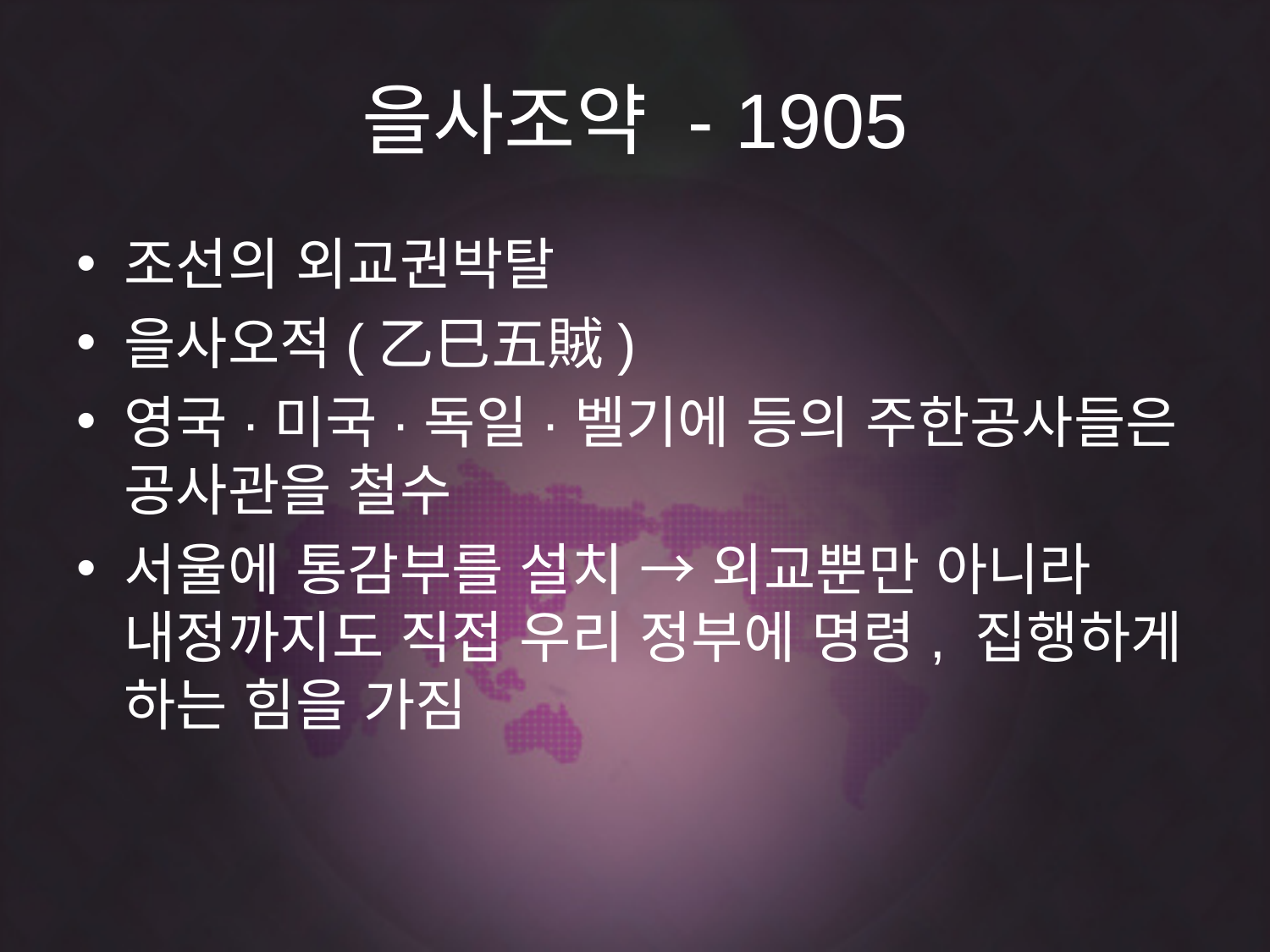

# 을사조약 - 1905
조선의 외교권박탈
을사오적(乙巳五賊)
영국·미국·독일·벨기에 등의 주한공사들은 공사관을 철수
서울에 통감부를 설치 → 외교뿐만 아니라 내정까지도 직접 우리 정부에 명령, 집행하게 하는 힘을 가짐